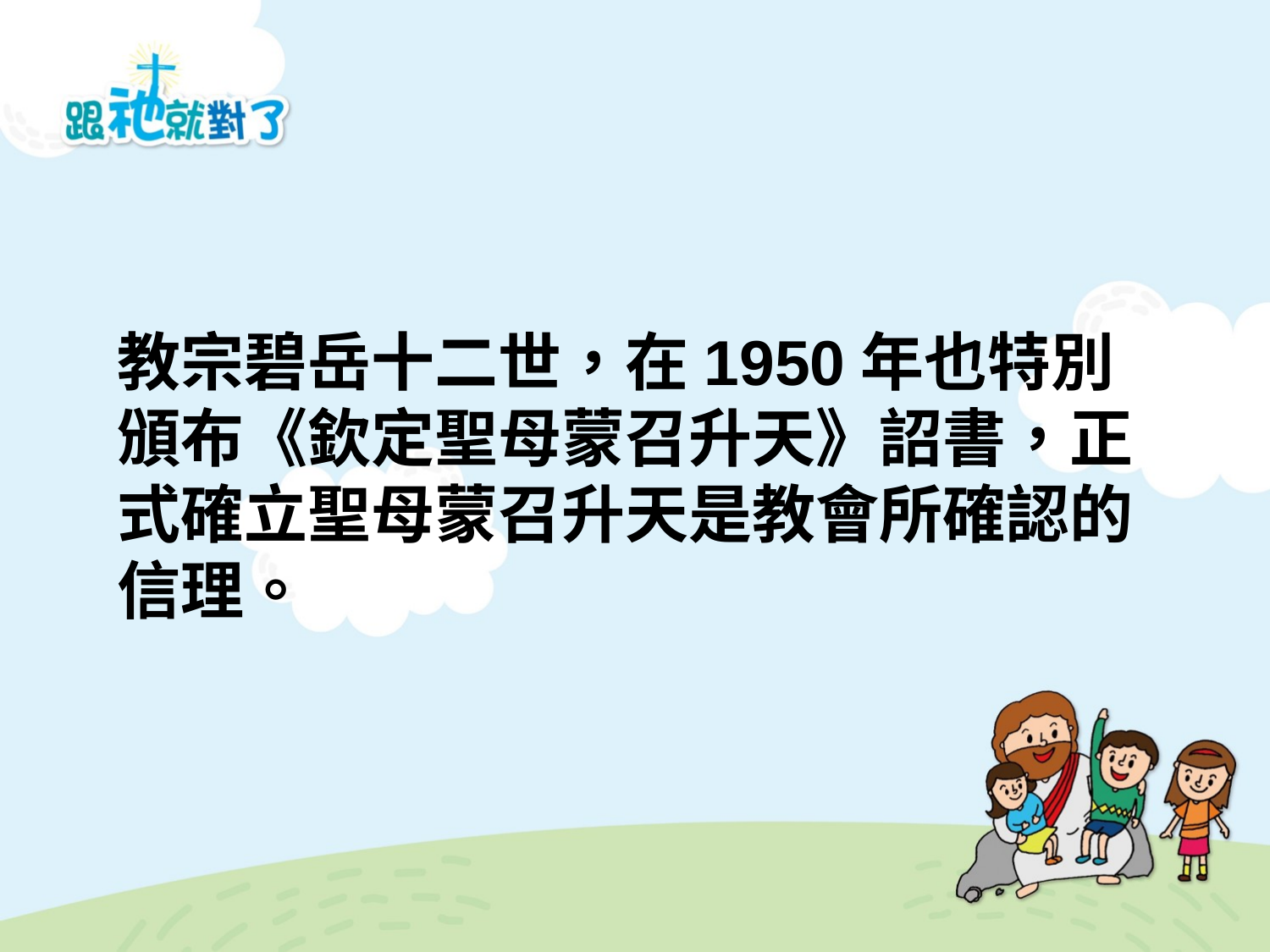

教宗碧岳十二世，在1950年也特別頒布《欽定聖母蒙召升天》詔書，正式確立聖母蒙召升天是教會所確認的信理。